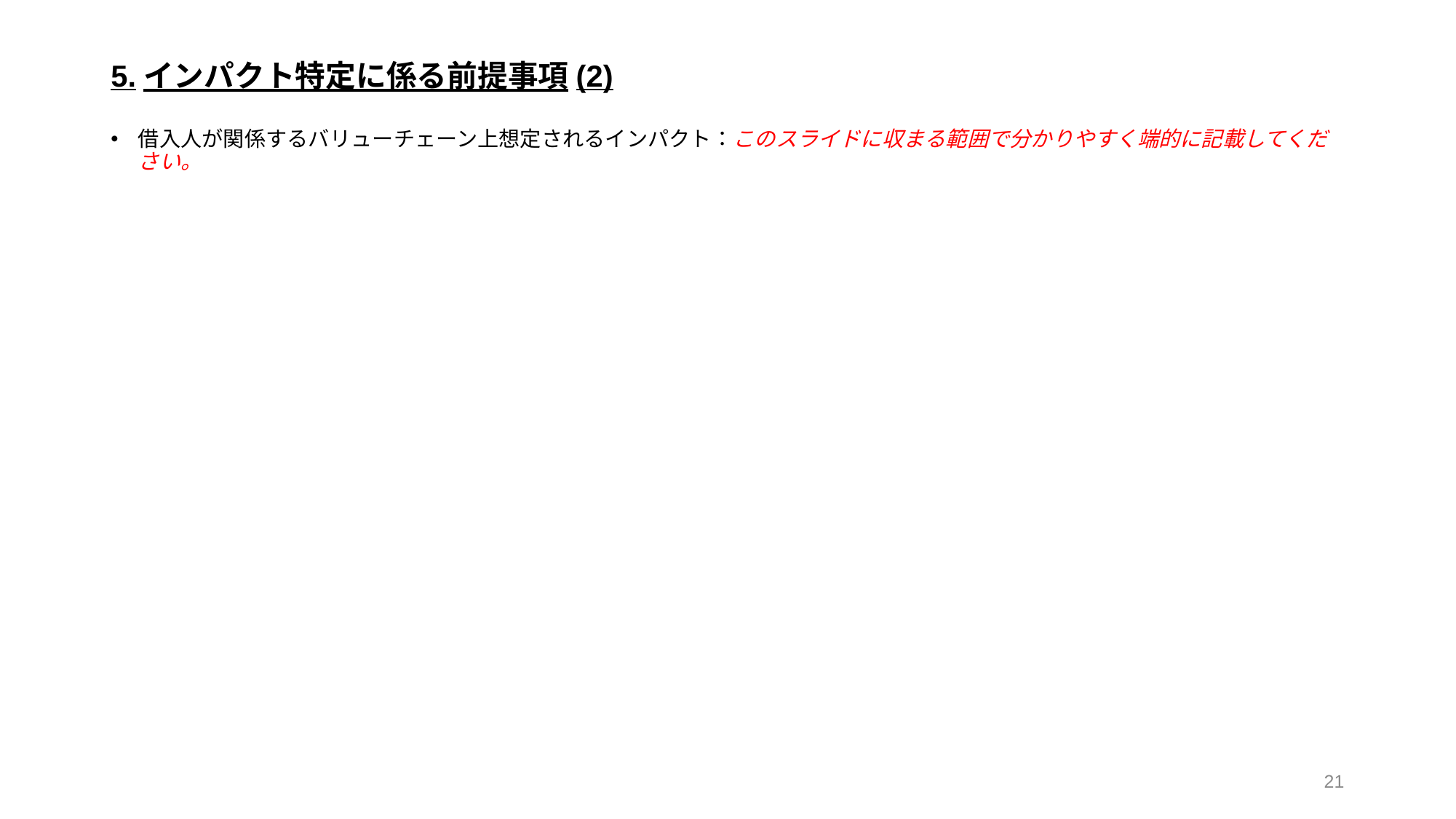

# 5.インパクト特定に係る前提事項(2)
借入人が関係するバリューチェーン上想定されるインパクト：このスライドに収まる範囲で分かりやすく端的に記載してください。

21